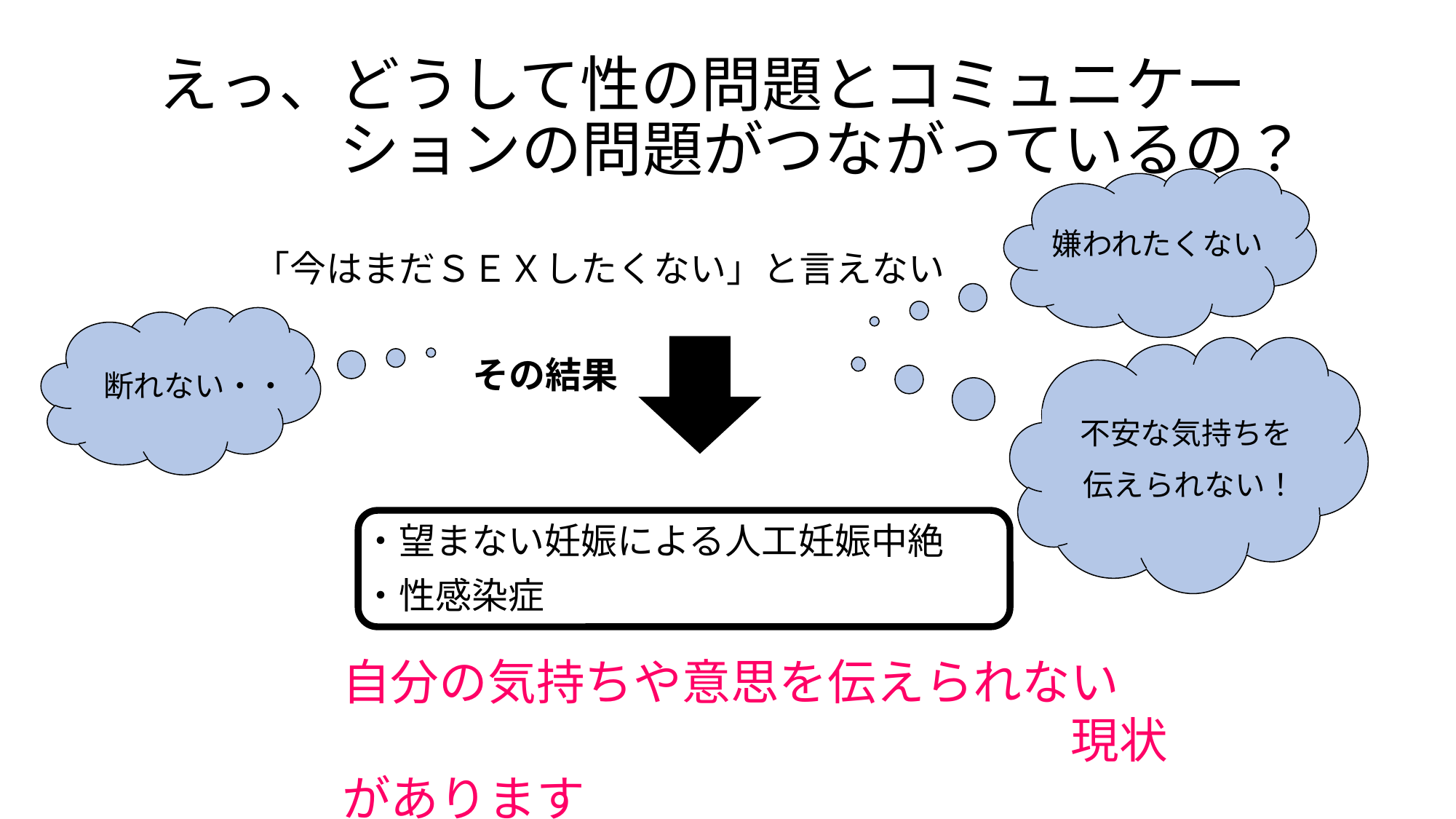

えっ、どうして性の問題とコミュニケー　　
　　　ションの問題がつながっているの？

嫌われたくない
「今はまだＳＥＸしたくない」と言えない

　　　・望まない妊娠による人工妊娠中絶
　　　・性感染症

断れない・・

その結果

　不安な気持ちを
　伝えられない！

自分の気持ちや意思を伝えられない
　　　　　　　　　　　　　　　現状があります